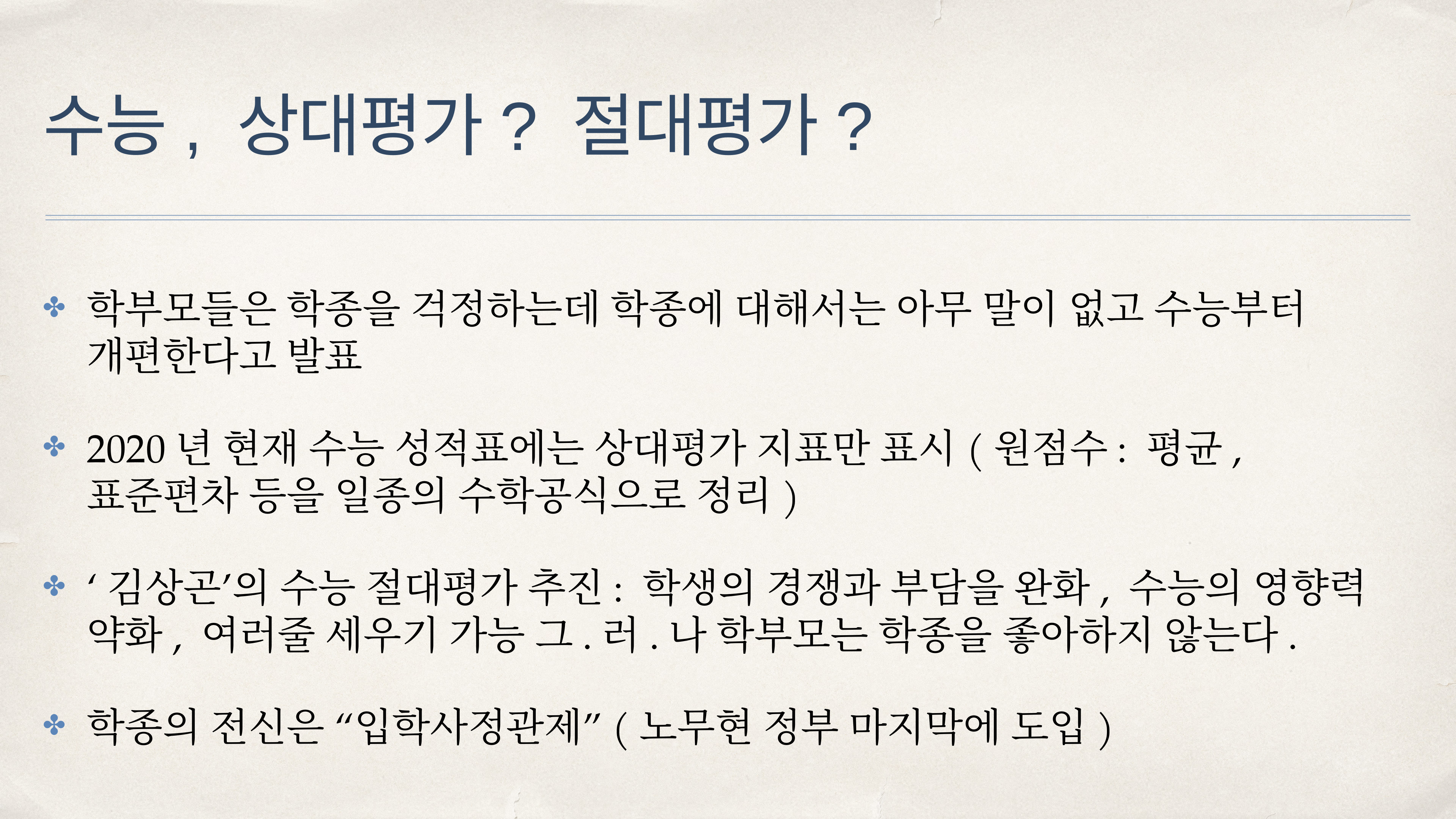

# 수능, 상대평가? 절대평가?
학부모들은 학종을 걱정하는데 학종에 대해서는 아무 말이 없고 수능부터 개편한다고 발표
2020년 현재 수능 성적표에는 상대평가 지표만 표시(원점수: 평균, 표준편차 등을 일종의 수학공식으로 정리)
‘김상곤’의 수능 절대평가 추진: 학생의 경쟁과 부담을 완화, 수능의 영향력 약화, 여러줄 세우기 가능 그.러.나 학부모는 학종을 좋아하지 않는다.
학종의 전신은 “입학사정관제”(노무현 정부 마지막에 도입)